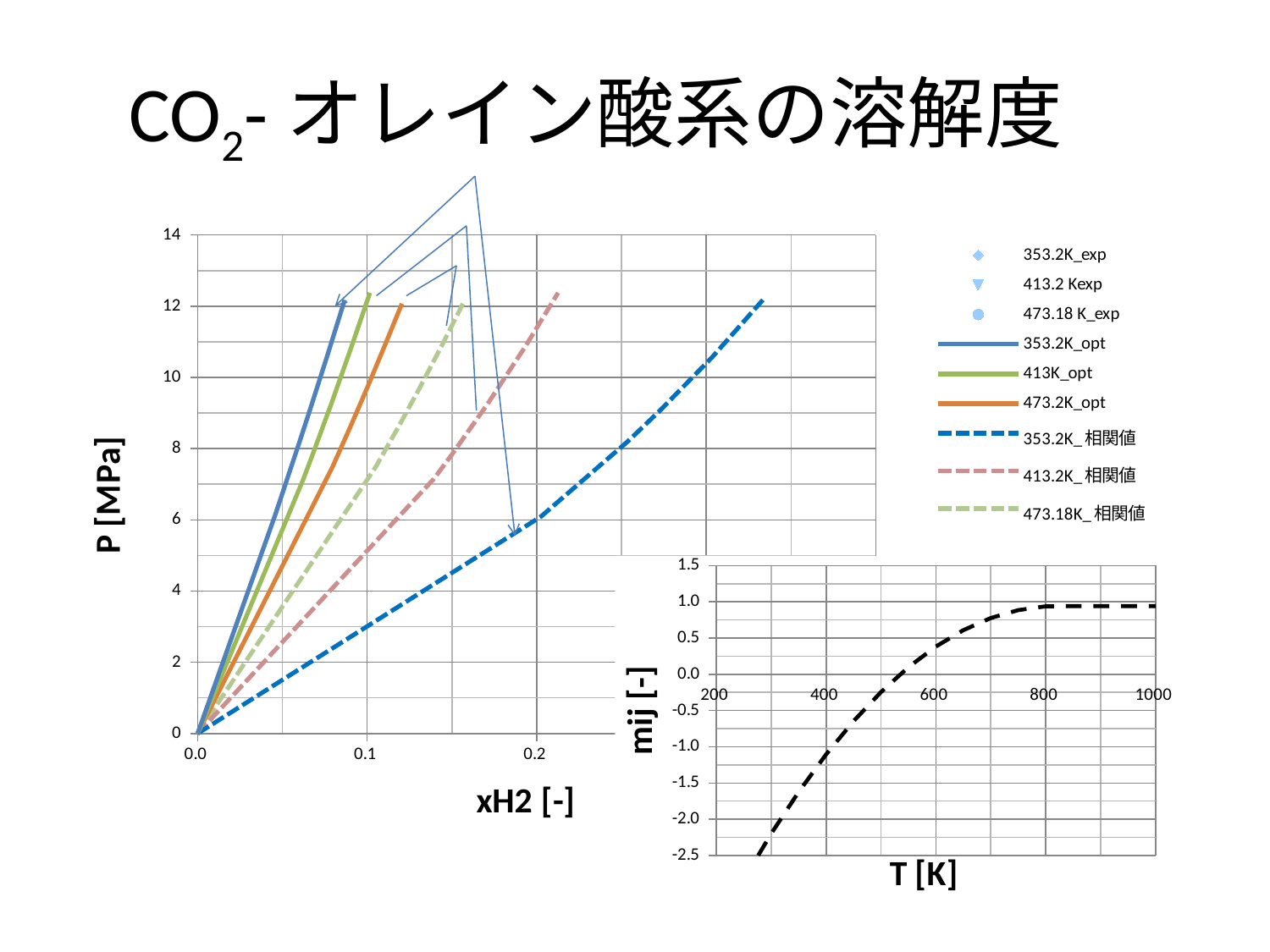

# CO2-オレイン酸系の溶解度

### Chart

| Category |  |  |  |  |  |  |  |  |  |
|---|---|---|---|---|---|---|---|---|---|

### Chart

| Category |  | mij相関式の値 mij |
|---|---|---|